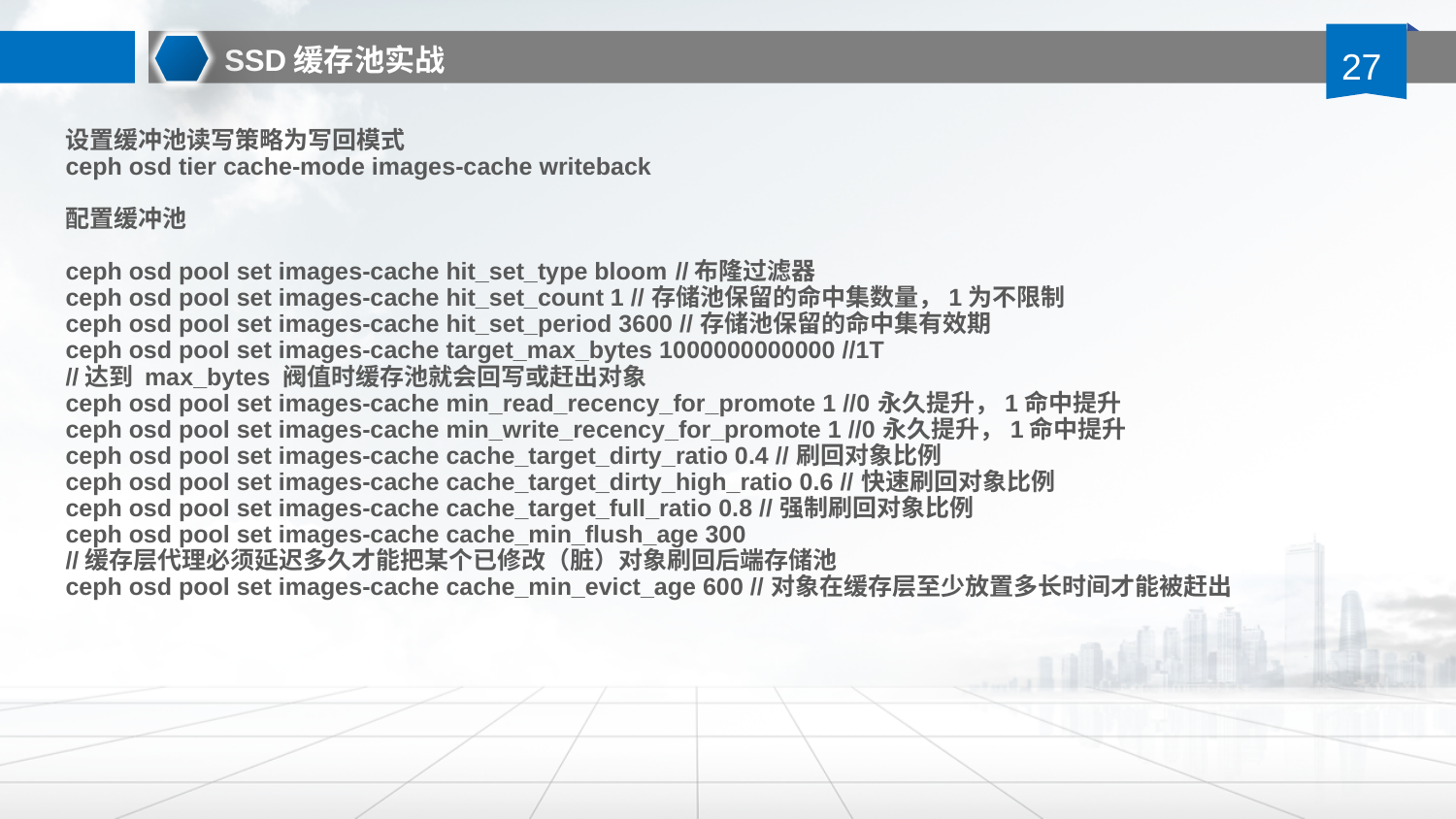

SSD缓存池实战
27

设置缓冲池读写策略为写回模式
ceph osd tier cache-mode images-cache writeback

配置缓冲池

ceph osd pool set images-cache hit_set_type bloom //布隆过滤器
ceph osd pool set images-cache hit_set_count 1 //存储池保留的命中集数量，1为不限制
ceph osd pool set images-cache hit_set_period 3600 //存储池保留的命中集有效期
ceph osd pool set images-cache target_max_bytes 1000000000000 //1T
//达到 max_bytes 阀值时缓存池就会回写或赶出对象
ceph osd pool set images-cache min_read_recency_for_promote 1 //0永久提升，1命中提升
ceph osd pool set images-cache min_write_recency_for_promote 1 //0永久提升，1命中提升
ceph osd pool set images-cache cache_target_dirty_ratio 0.4 //刷回对象比例
ceph osd pool set images-cache cache_target_dirty_high_ratio 0.6 //快速刷回对象比例
ceph osd pool set images-cache cache_target_full_ratio 0.8 //强制刷回对象比例
ceph osd pool set images-cache cache_min_flush_age 300
//缓存层代理必须延迟多久才能把某个已修改（脏）对象刷回后端存储池
ceph osd pool set images-cache cache_min_evict_age 600 //对象在缓存层至少放置多长时间才能被赶出